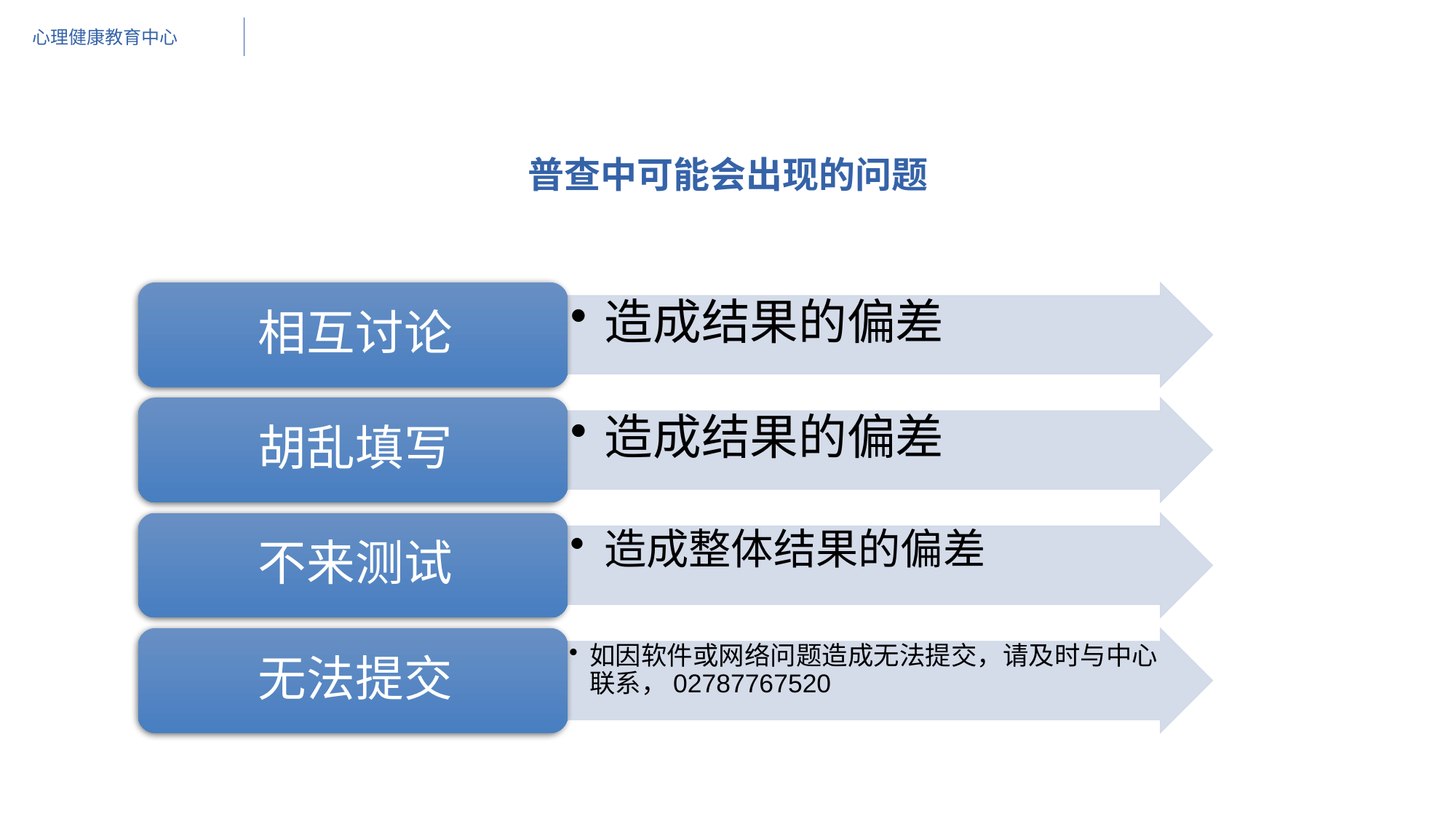

心理健康教育中心
普查中可能会出现的问题
造成结果的偏差
相互讨论
造成结果的偏差
胡乱填写
造成整体结果的偏差
不来测试
如因软件或网络问题造成无法提交，请及时与中心联系，02787767520
无法提交